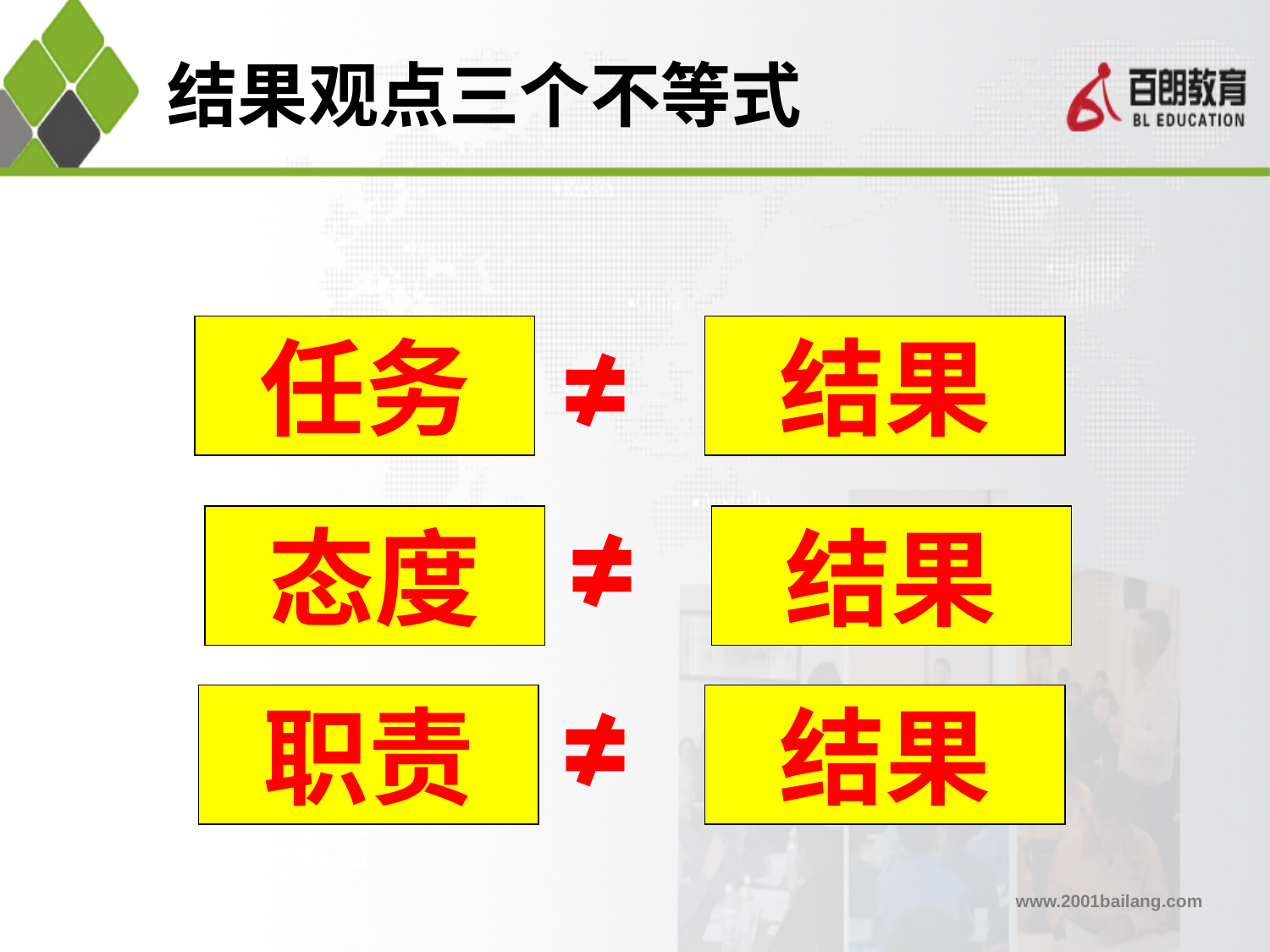

结果观点三个不等式

≠
任务
结果
≠
态度
结果
≠
职责
结果